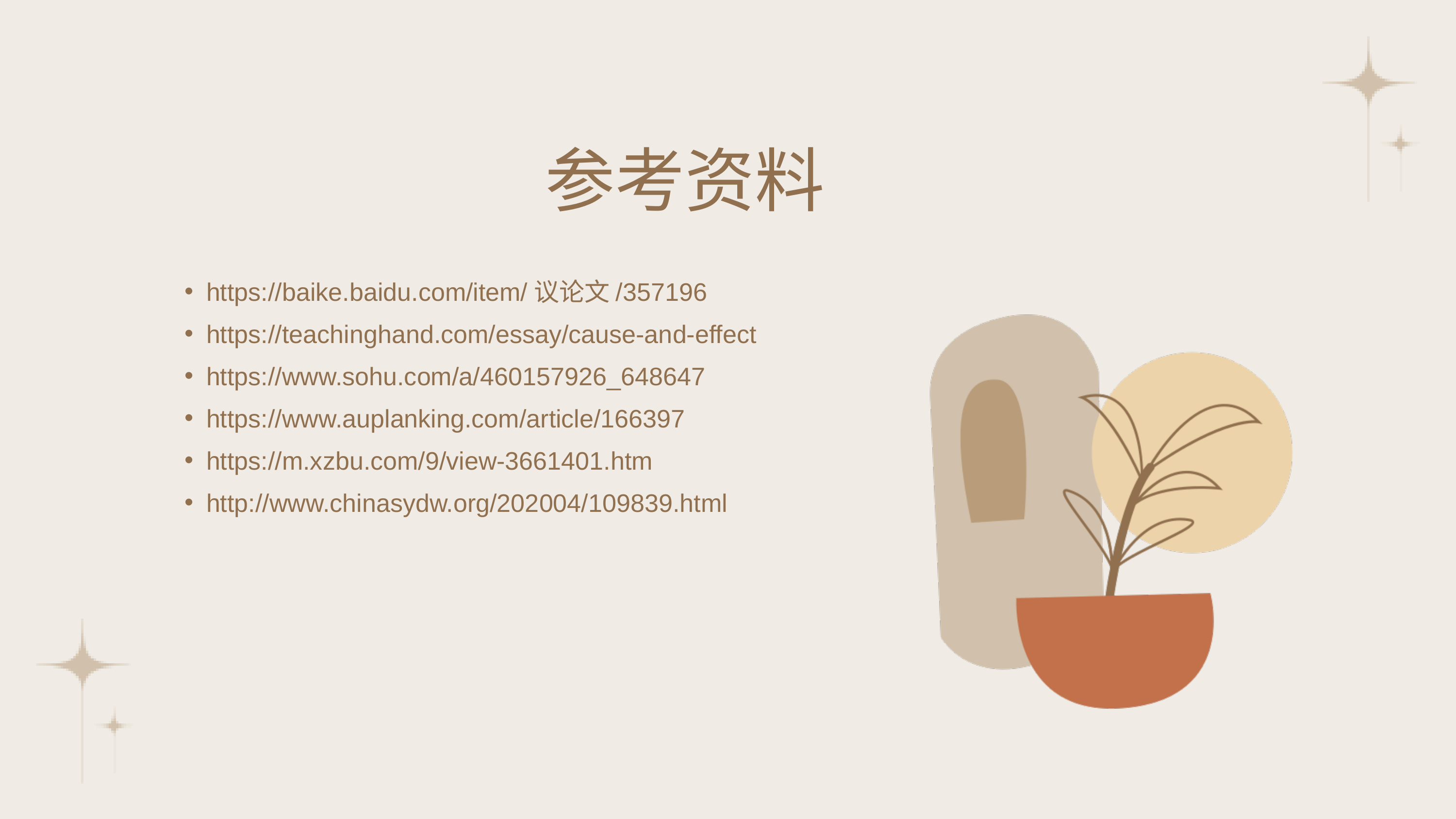

参考资料
https://baike.baidu.com/item/议论文/357196
https://teachinghand.com/essay/cause-and-effect
https://www.sohu.com/a/460157926_648647
https://www.auplanking.com/article/166397
https://m.xzbu.com/9/view-3661401.htm
http://www.chinasydw.org/202004/109839.html